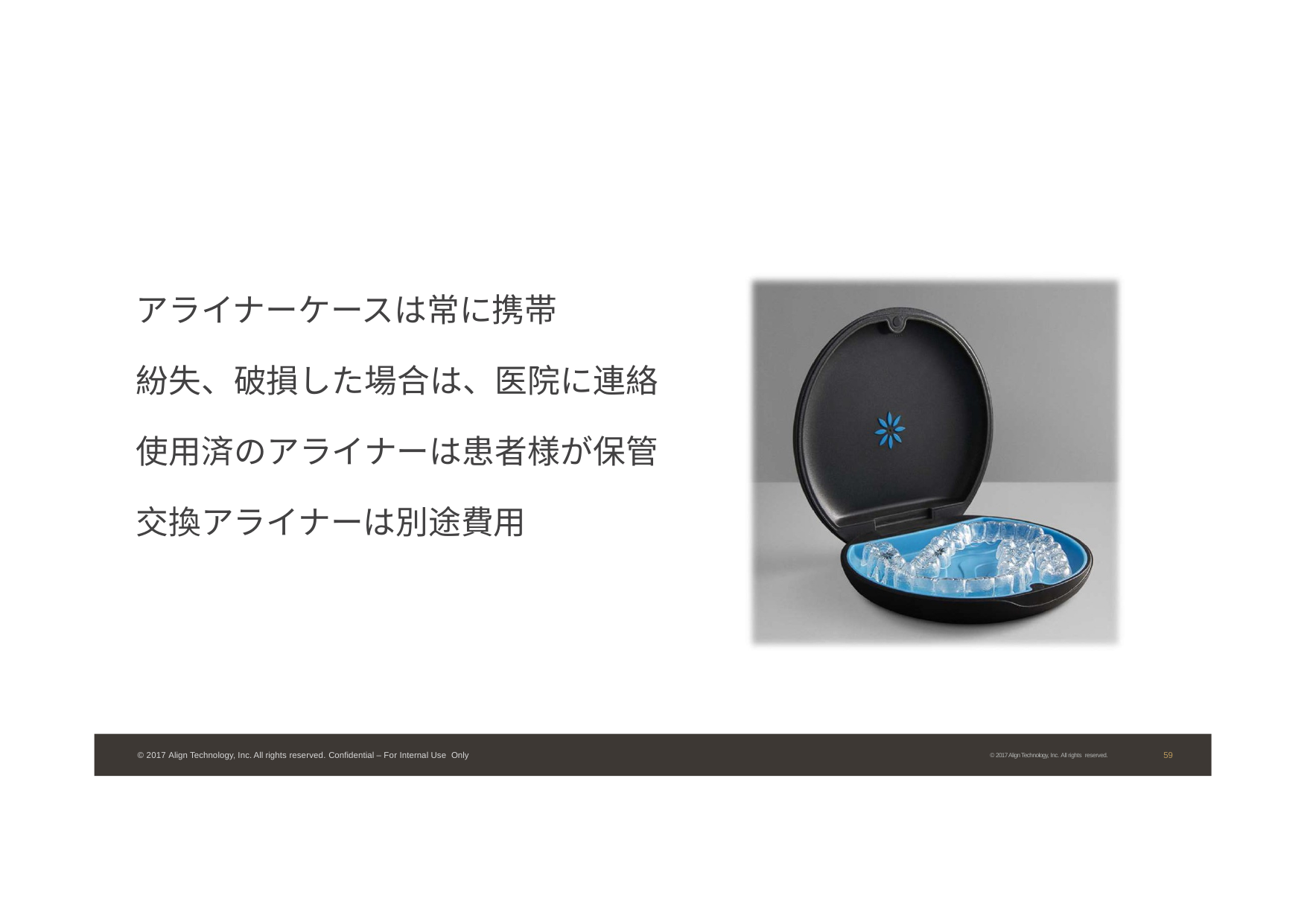

アライナーケースは常に携帯
紛失、破損した場合は、医院に連絡 使用済のアライナーは患者様が保管 交換アライナーは別途費用

59
© 2017 Align Technology, Inc. All rights reserved. Confidential – For Internal Use Only
© 2017 Align Technology, Inc. All rights reserved.